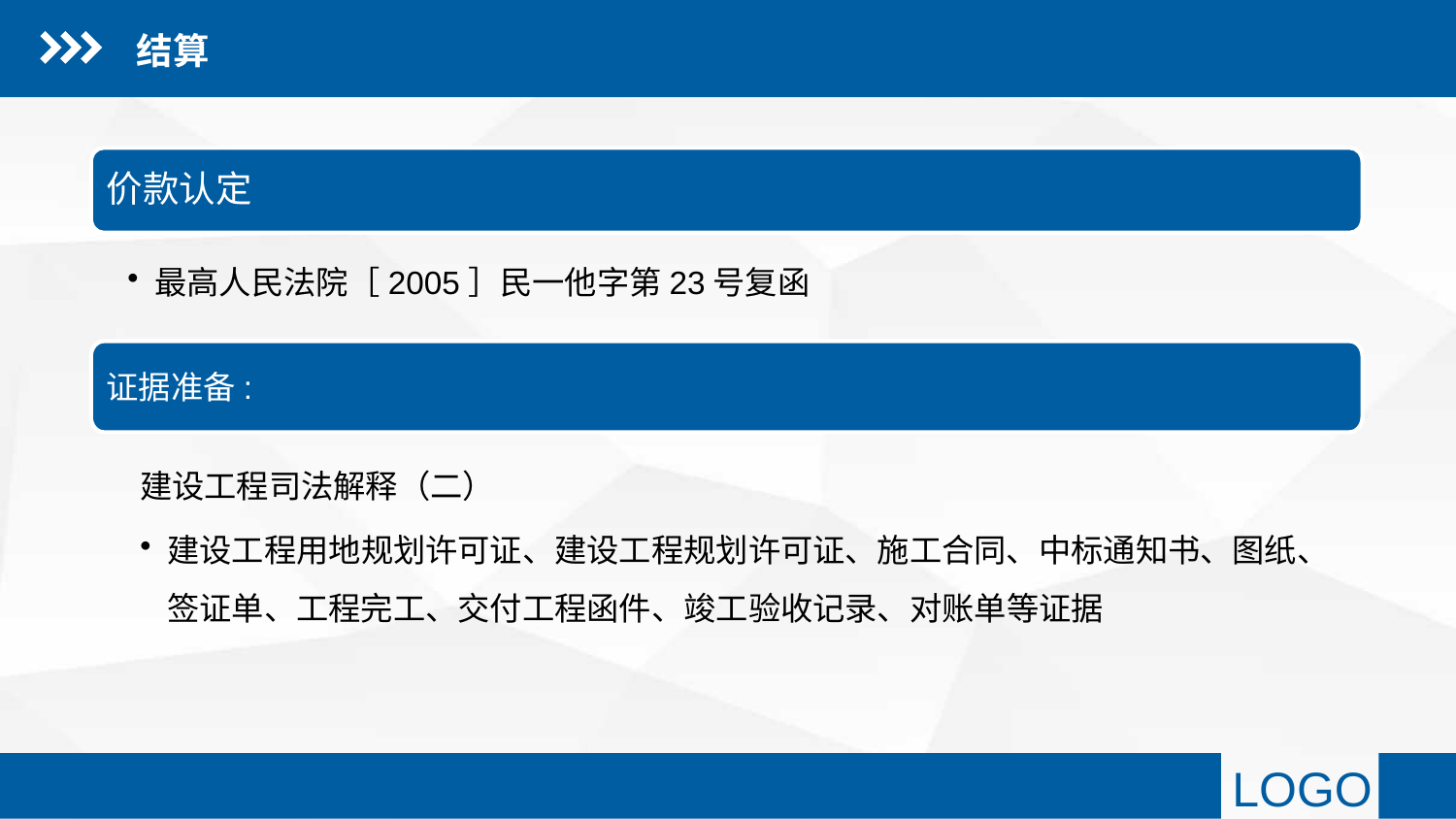

结算
价款认定
最高人民法院［2005］民一他字第23号复函
证据准备:
建设工程司法解释（二）
建设工程用地规划许可证、建设工程规划许可证、施工合同、中标通知书、图纸、签证单、工程完工、交付工程函件、竣工验收记录、对账单等证据